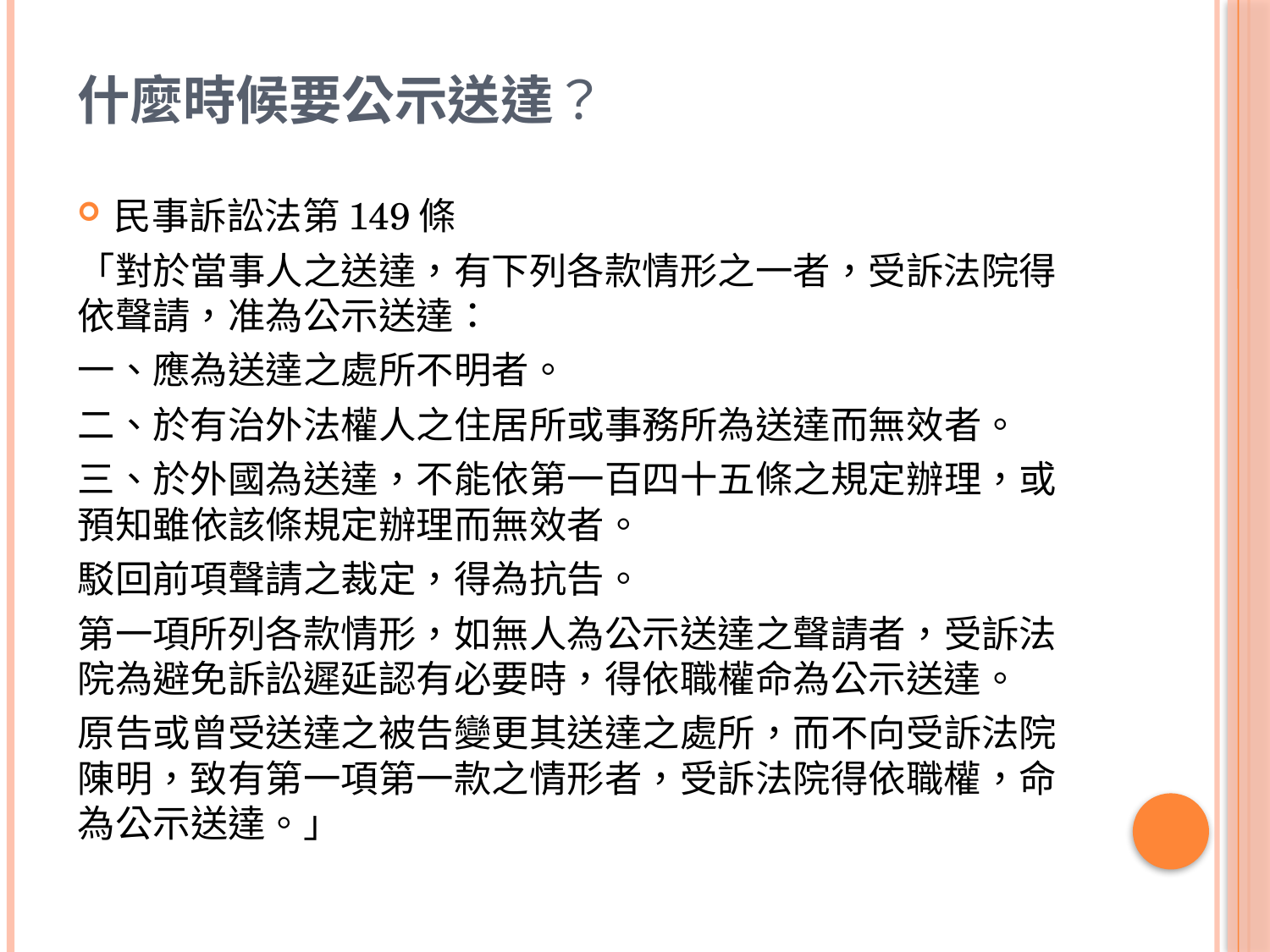

# 什麼時候要公示送達？
民事訴訟法第149條
「對於當事人之送達，有下列各款情形之一者，受訴法院得依聲請，准為公示送達：
一、應為送達之處所不明者。
二、於有治外法權人之住居所或事務所為送達而無效者。
三、於外國為送達，不能依第一百四十五條之規定辦理，或預知雖依該條規定辦理而無效者。
駁回前項聲請之裁定，得為抗告。
第一項所列各款情形，如無人為公示送達之聲請者，受訴法院為避免訴訟遲延認有必要時，得依職權命為公示送達。
原告或曾受送達之被告變更其送達之處所，而不向受訴法院陳明，致有第一項第一款之情形者，受訴法院得依職權，命為公示送達。」